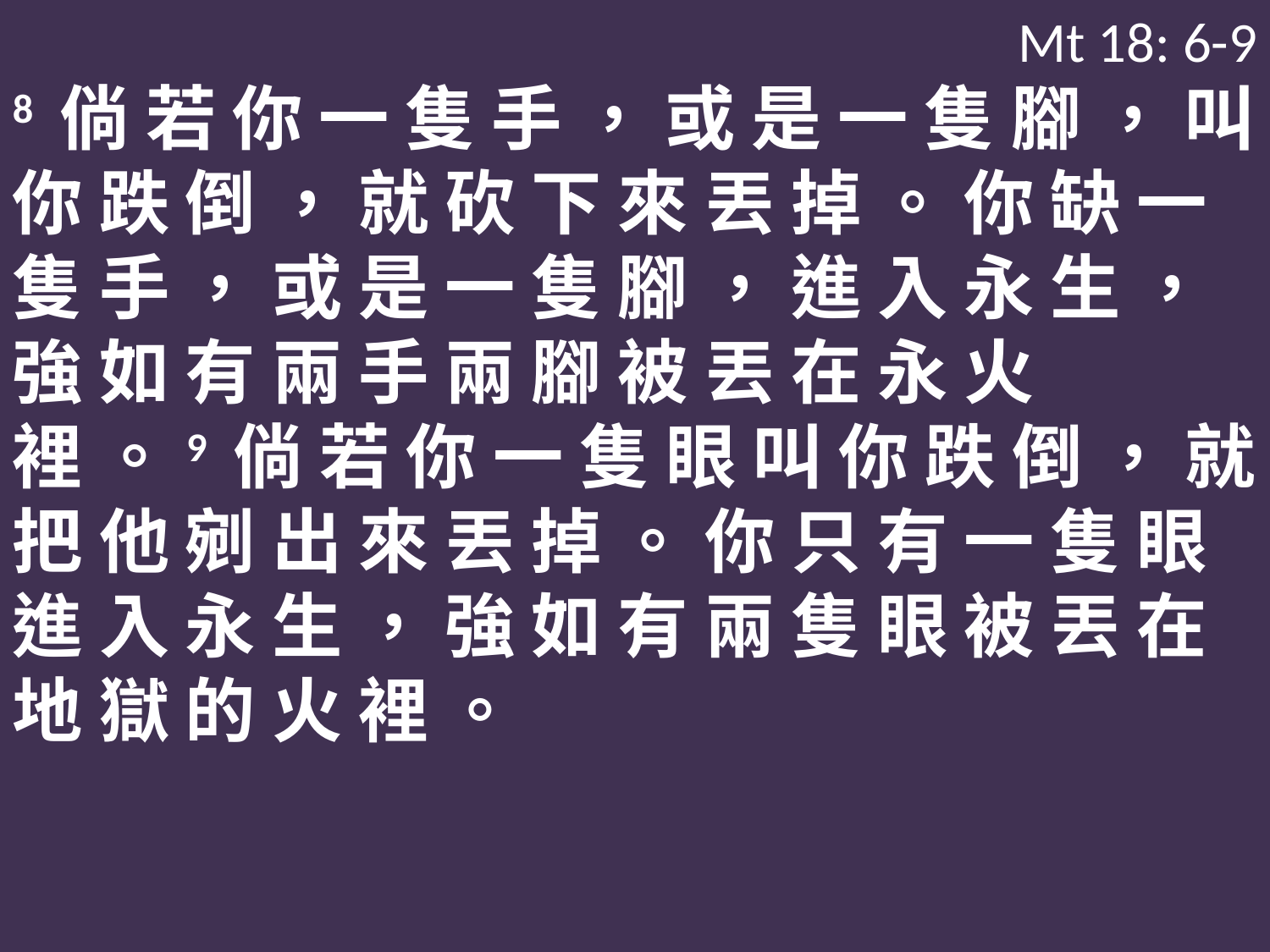

Mt 18: 6-9
8 倘 若 你 一 隻 手 ， 或 是 一 隻 腳 ， 叫 你 跌 倒 ， 就 砍 下 來 丟 掉 。 你 缺 一 隻 手 ， 或 是 一 隻 腳 ， 進 入 永 生 ， 強 如 有 兩 手 兩 腳 被 丟 在 永 火 裡 。9 倘 若 你 一 隻 眼 叫 你 跌 倒 ， 就 把 他 剜 出 來 丟 掉 。 你 只 有 一 隻 眼 進 入 永 生 ， 強 如 有 兩 隻 眼 被 丟 在 地 獄 的 火 裡 。